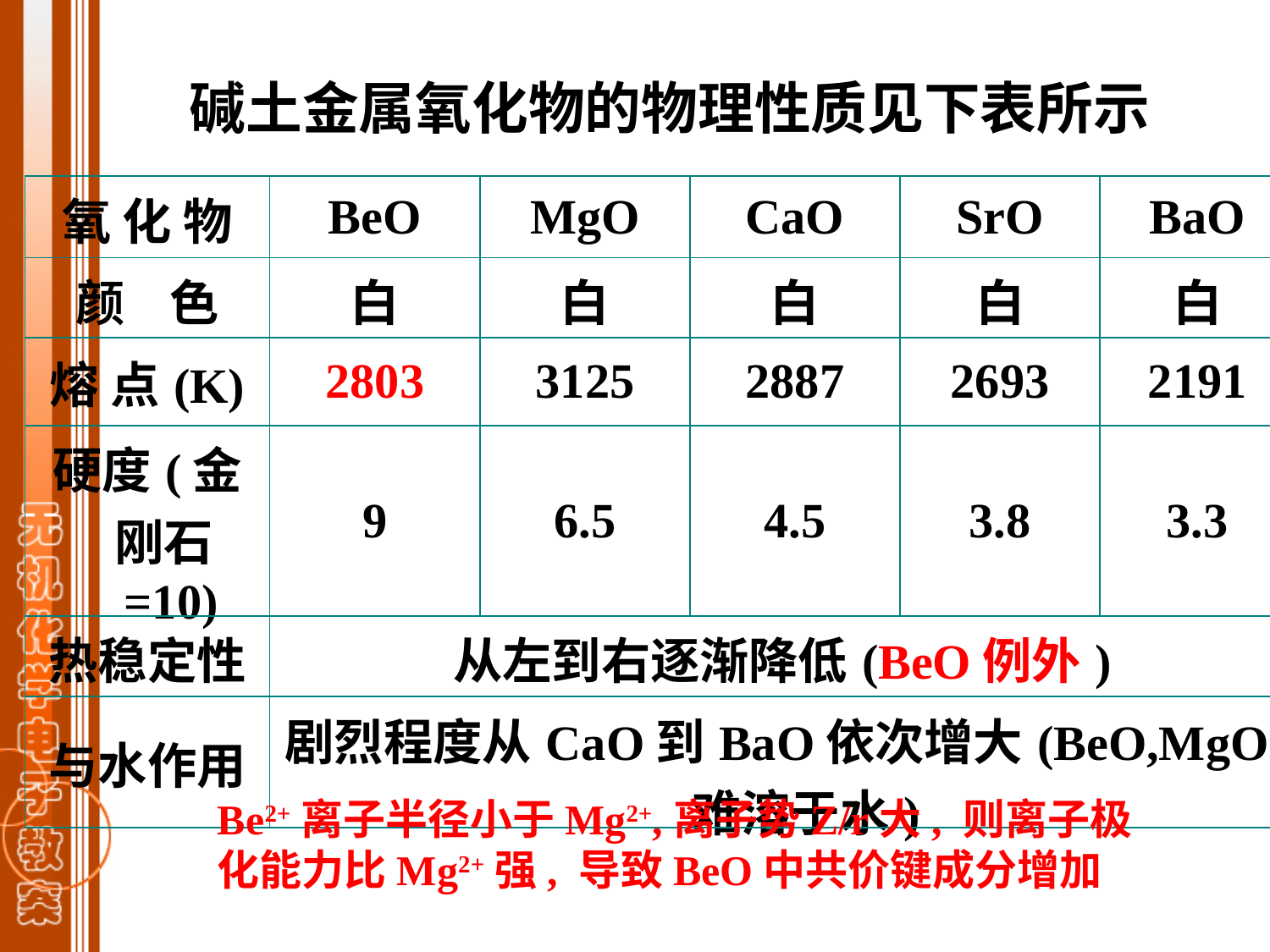

碱土金属氧化物的物理性质见下表所示
| 氧 化 物 | BeO | MgO | CaO | SrO | BaO |
| --- | --- | --- | --- | --- | --- |
| 颜    色 | 白 | 白 | 白 | 白 | 白 |
| 熔 点(K) | 2803 | 3125 | 2887 | 2693 | 2191 |
| 硬度(金刚石=10) | 9 | 6.5 | 4.5 | 3.8 | 3.3 |
| 热稳定性 | 从左到右逐渐降低(BeO例外) |  |  |  |  |
| 与水作用 | 剧烈程度从CaO到BaO依次增大(BeO,MgO难溶于水) |  |  |  |  |
Be2+离子半径小于Mg2+,离子势Z/r大, 则离子极化能力比Mg2+强, 导致BeO中共价键成分增加
27